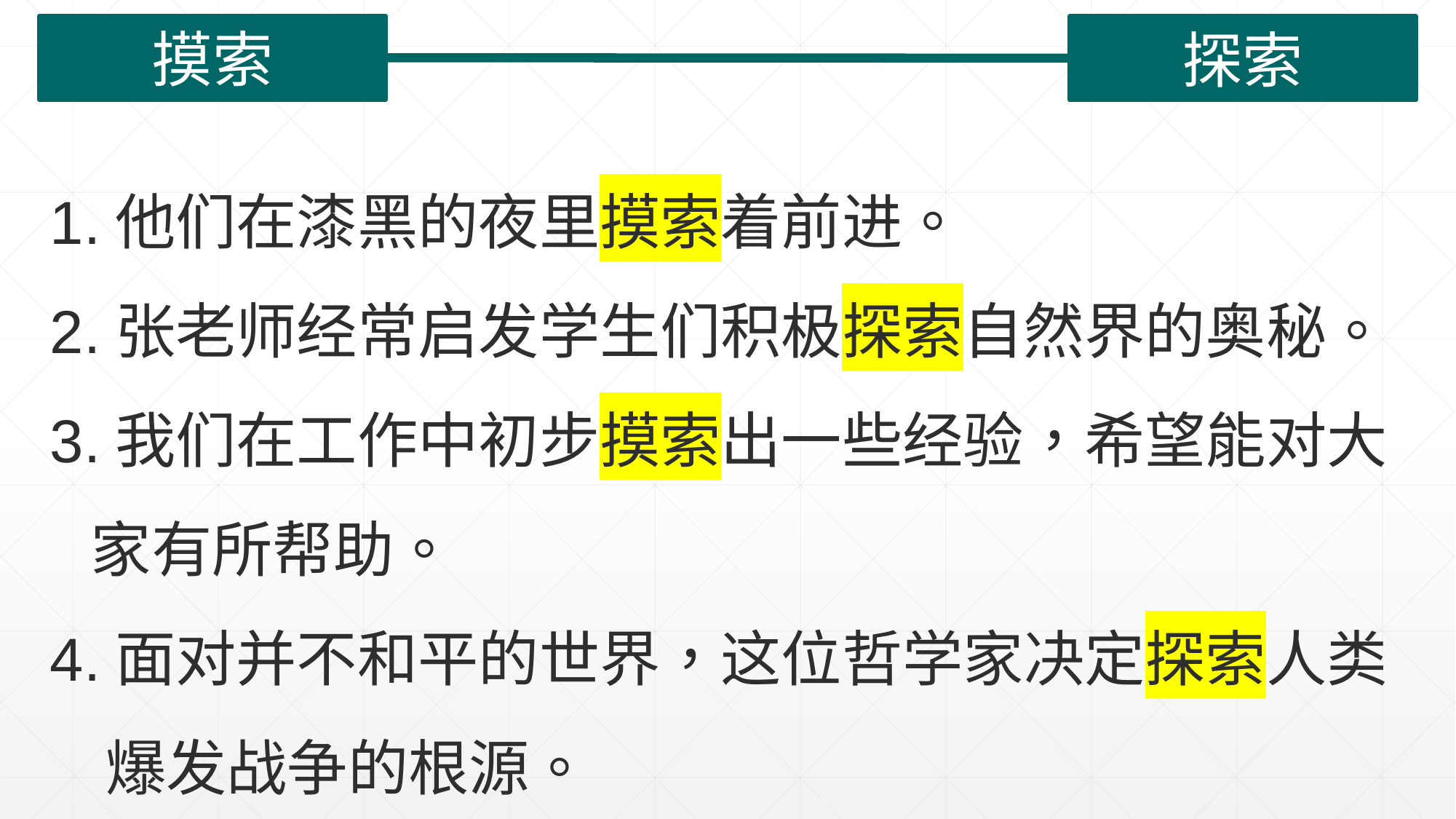

摸索
探索
1.他们在漆黑的夜里摸索着前进。
2.张老师经常启发学生们积极探索自然界的奥秘。
3.我们在工作中初步摸索出一些经验，希望能对大
   家有所帮助。
4.面对并不和平的世界，这位哲学家决定探索人类
   爆发战争的根源。
|  |
| --- |